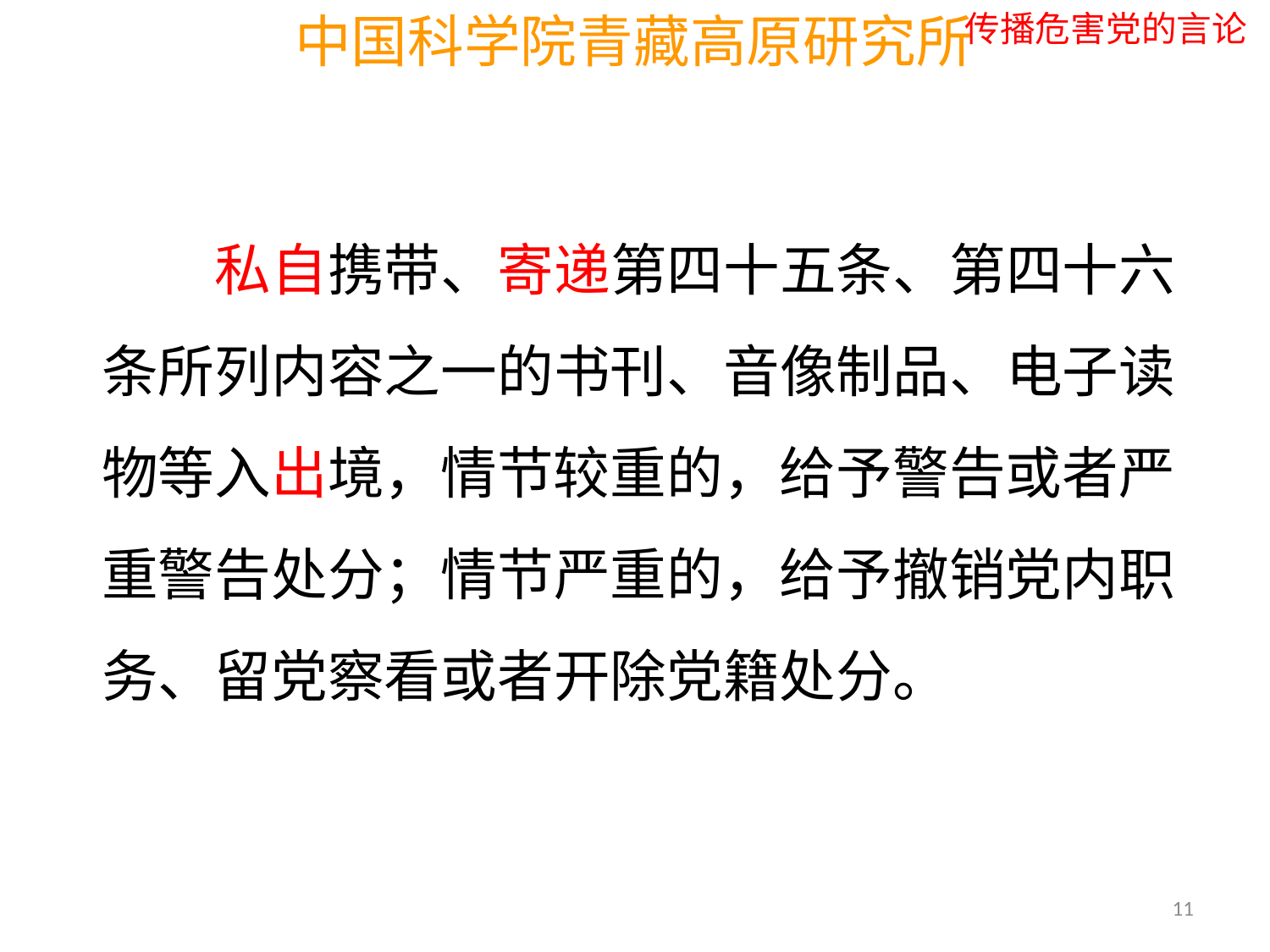

传播危害党的言论
　　私自携带、寄递第四十五条、第四十六条所列内容之一的书刊、音像制品、电子读物等入出境，情节较重的，给予警告或者严重警告处分；情节严重的，给予撤销党内职务、留党察看或者开除党籍处分。
11